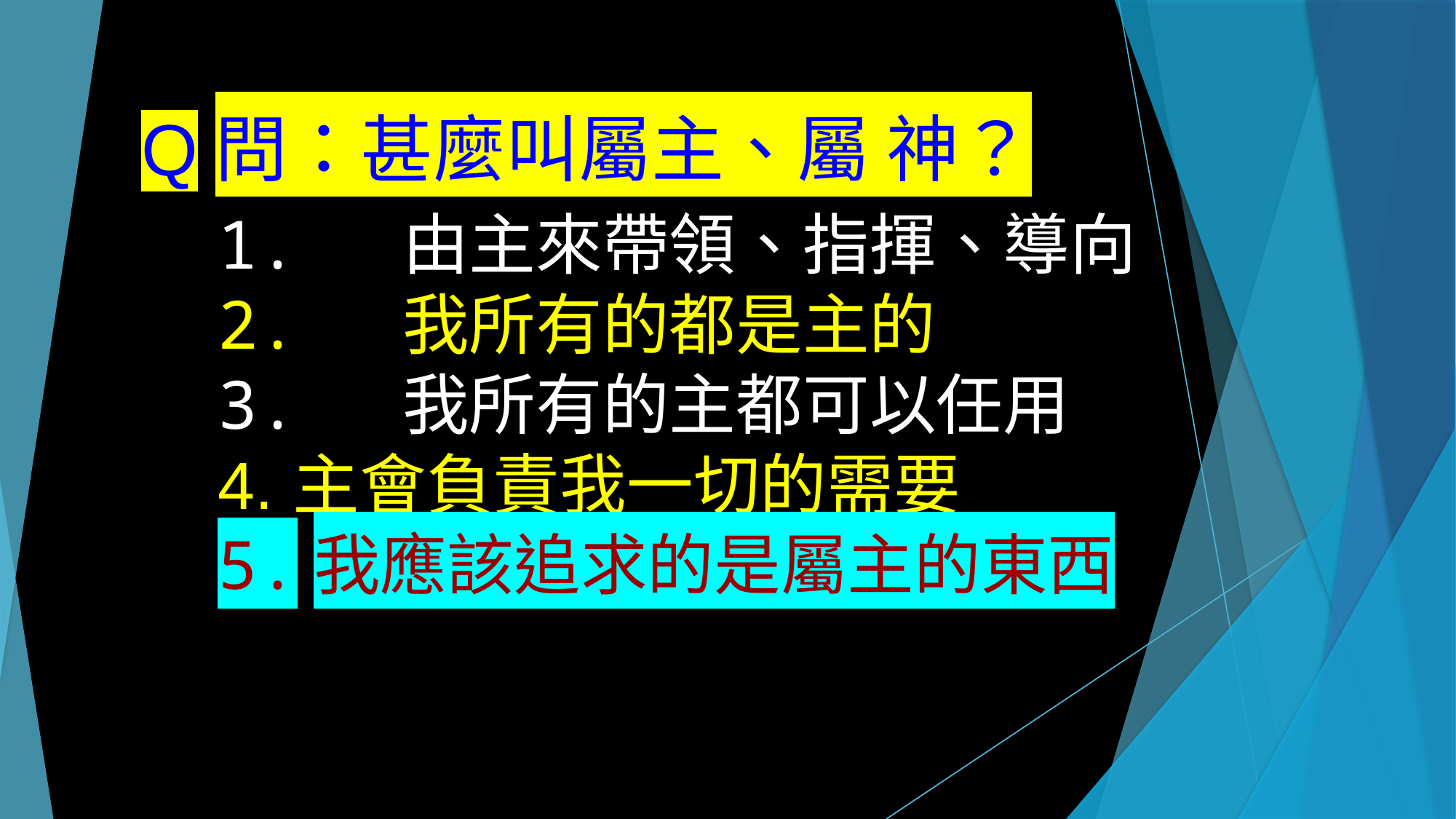

Q問：甚麼叫屬主、屬 神？
1.	由主來帶領、指揮、導向
2.	我所有的都是主的
3.	我所有的主都可以任用
主會負責我一切的需要
5.我應該追求的是屬主的東西